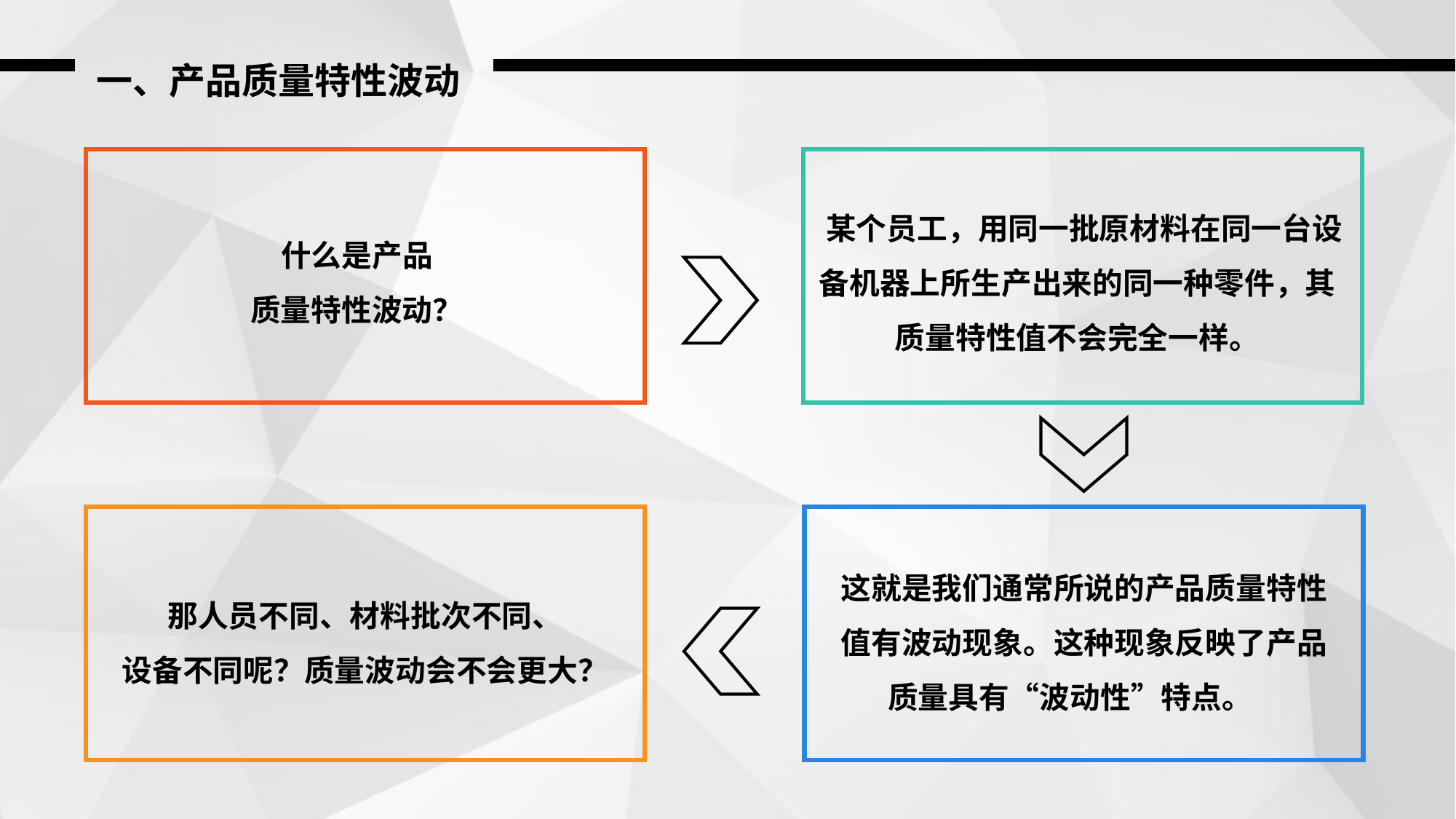

一、产品质量特性波动

 某个员工，用同一批原材料在同一台设
备机器上所生产出来的同一种零件，其
质量特性值不会完全一样。
什么是产品
质量特性波动？

这就是我们通常所说的产品质量特性
值有波动现象。这种现象反映了产品
质量具有“波动性”特点。
那人员不同、材料批次不同、
设备不同呢？质量波动会不会更大？